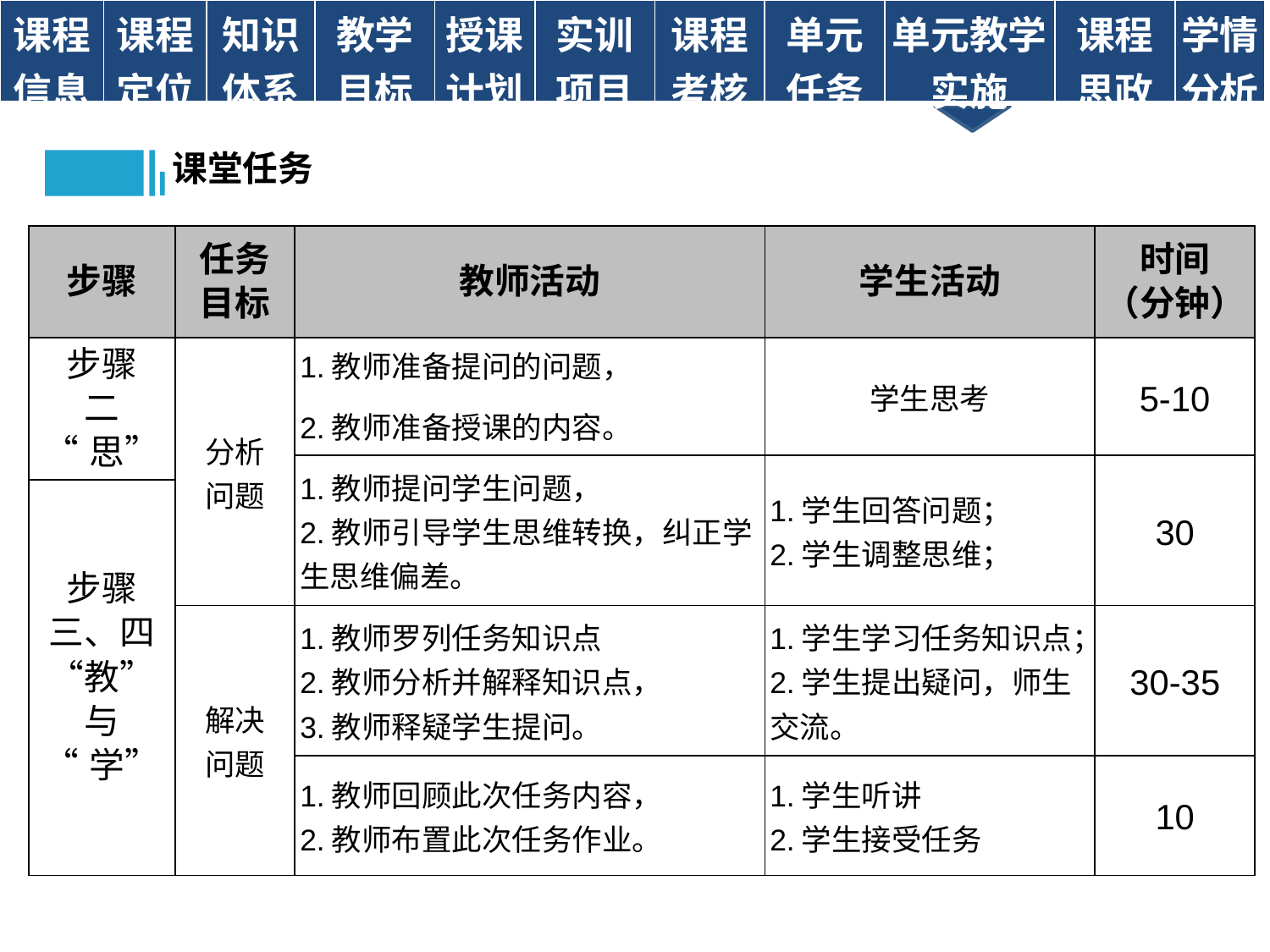

| 课程 信息 | 课程 定位 | 知识 体系 | 教学 目标 | 授课 计划 | 实训 项目 | 课程 考核 | 单元 任务 | 单元教学 实施 | 课程思政 | 学情分析 |
| --- | --- | --- | --- | --- | --- | --- | --- | --- | --- | --- |

课堂任务

| 步骤 | 任务 目标 | 教师活动 | 学生活动 | 时间 （分钟） |
| --- | --- | --- | --- | --- |
| 步骤 二 “思” | 分析 问题 | 1.教师准备提问的问题， 2.教师准备授课的内容。 | 学生思考 | 5-10 |
|  |  | 1.教师提问学生问题， 2.教师引导学生思维转换，纠正学生思维偏差。 | 1.学生回答问题； 2.学生调整思维； | 30 |
| 步骤 三、四“教” 与 “学” |  |  |  |  |
|  | 解决 问题 | 1.教师罗列任务知识点 2.教师分析并解释知识点， 3.教师释疑学生提问。 | 1.学生学习任务知识点； 2.学生提出疑问，师生交流。 | 30-35 |
|  |  | 1.教师回顾此次任务内容， 2.教师布置此次任务作业。 | 1.学生听讲 2.学生接受任务 | 10 |